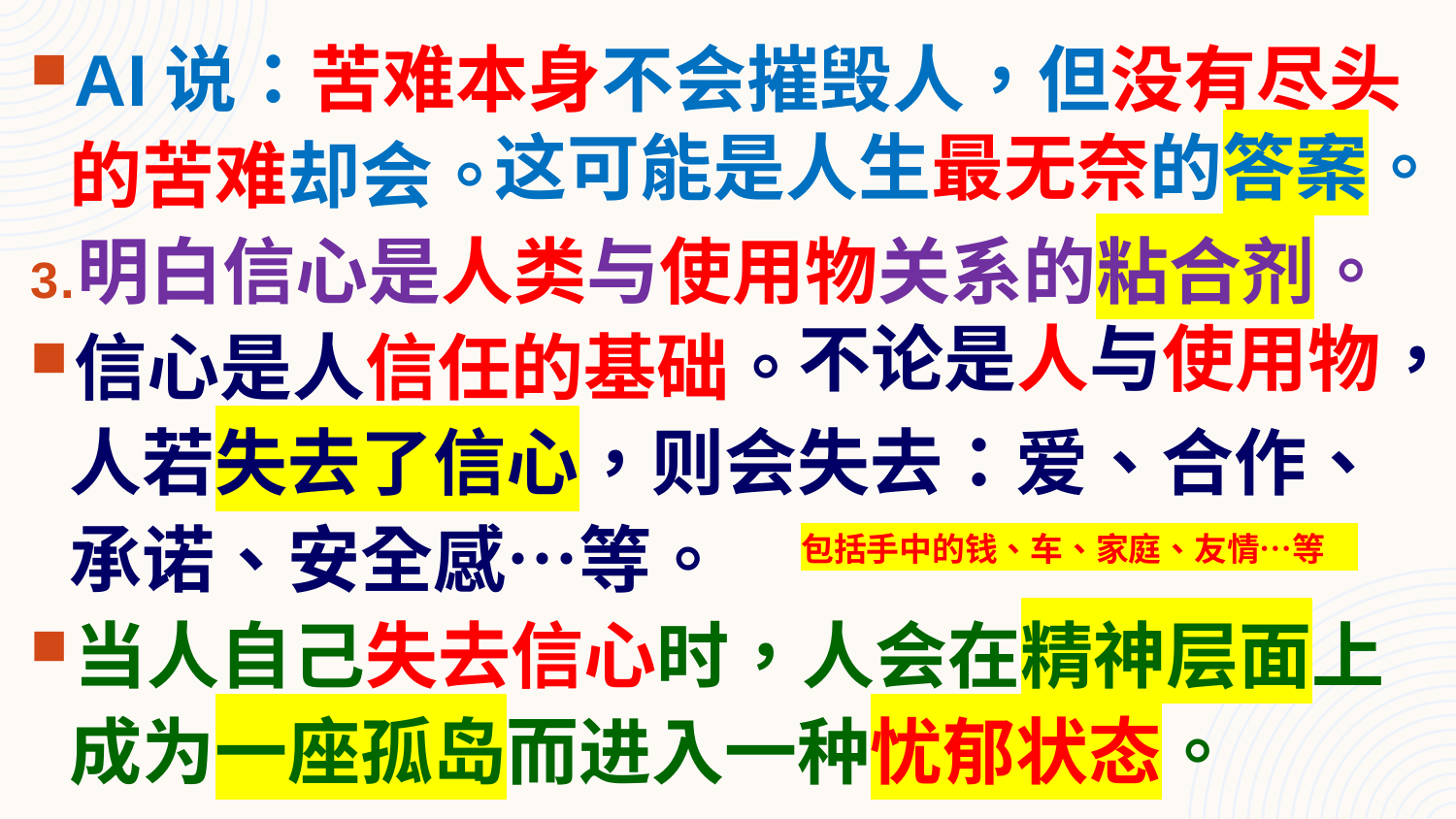

AI说：苦难本身不会摧毁人，但没有尽头
的苦难却会。
明白信心是人类与使用物关系的粘合剂。
信心是人信任的基础。
人若失去了信心，则会失去：爱、合作、
承诺、安全感…等。
当人自己失去信心时，人会在精神层面上
成为一座孤岛而进入一种忧郁状态。
这可能是人生最无奈的答案。
不论是人与使用物，
包括手中的钱、车、家庭、友情…等